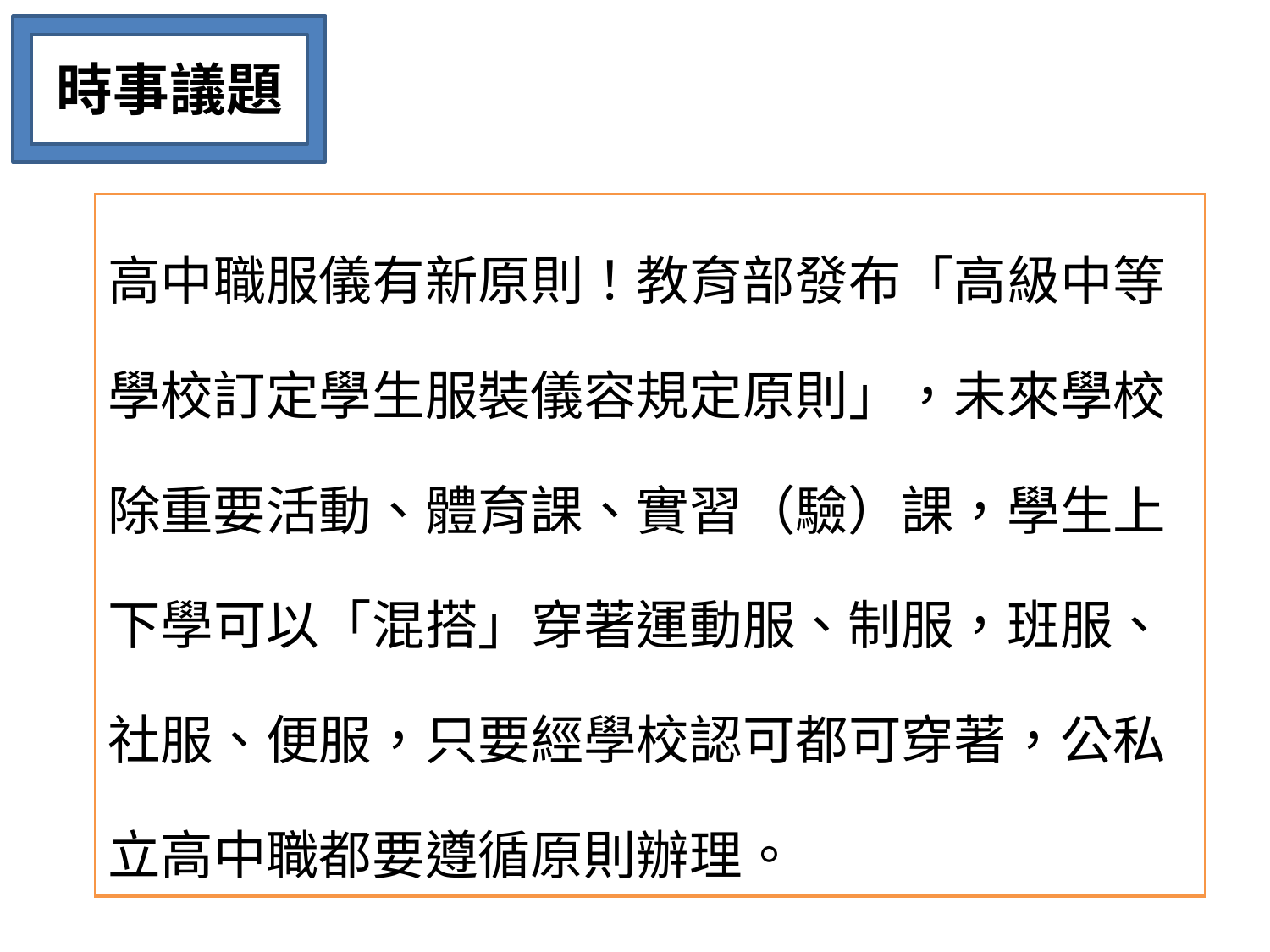

時事議題
| 高中職服儀有新原則！教育部發布「高級中等學校訂定學生服裝儀容規定原則」，未來學校除重要活動、體育課、實習（驗）課，學生上下學可以「混搭」穿著運動服、制服，班服、社服、便服，只要經學校認可都可穿著，公私立高中職都要遵循原則辦理。 |
| --- |